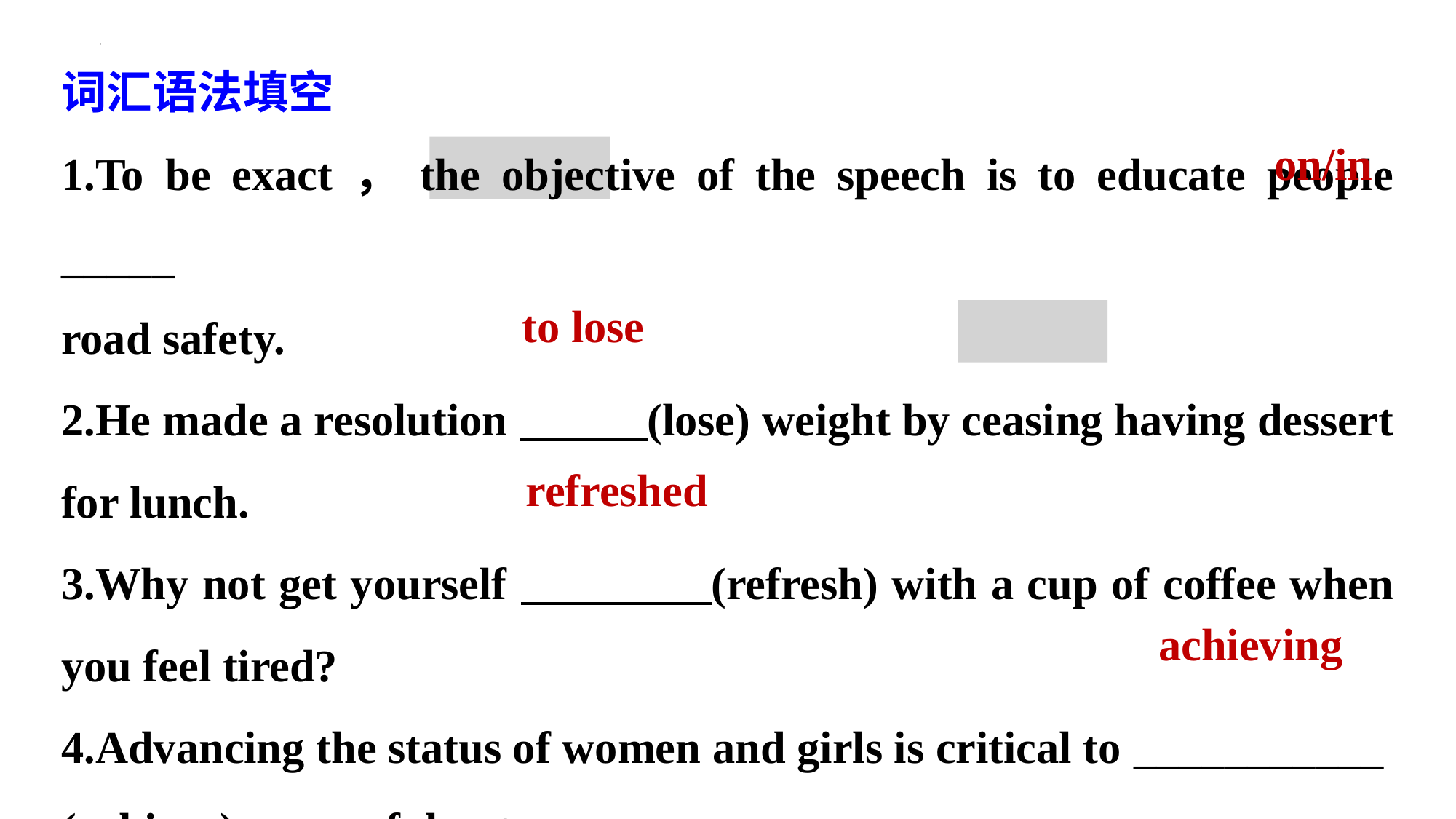

词汇语法填空
1.To be exact，the objective of the speech is to educate people _____
road safety.
2.He made a resolution            (lose) weight by ceasing having dessert for lunch.
3.Why not get yourself               (refresh) with a cup of coffee when you feel tired?
4.Advancing the status of women and girls is critical to ___________
(achieve) successful outcomes.
on/in

to lose

refreshed
achieving